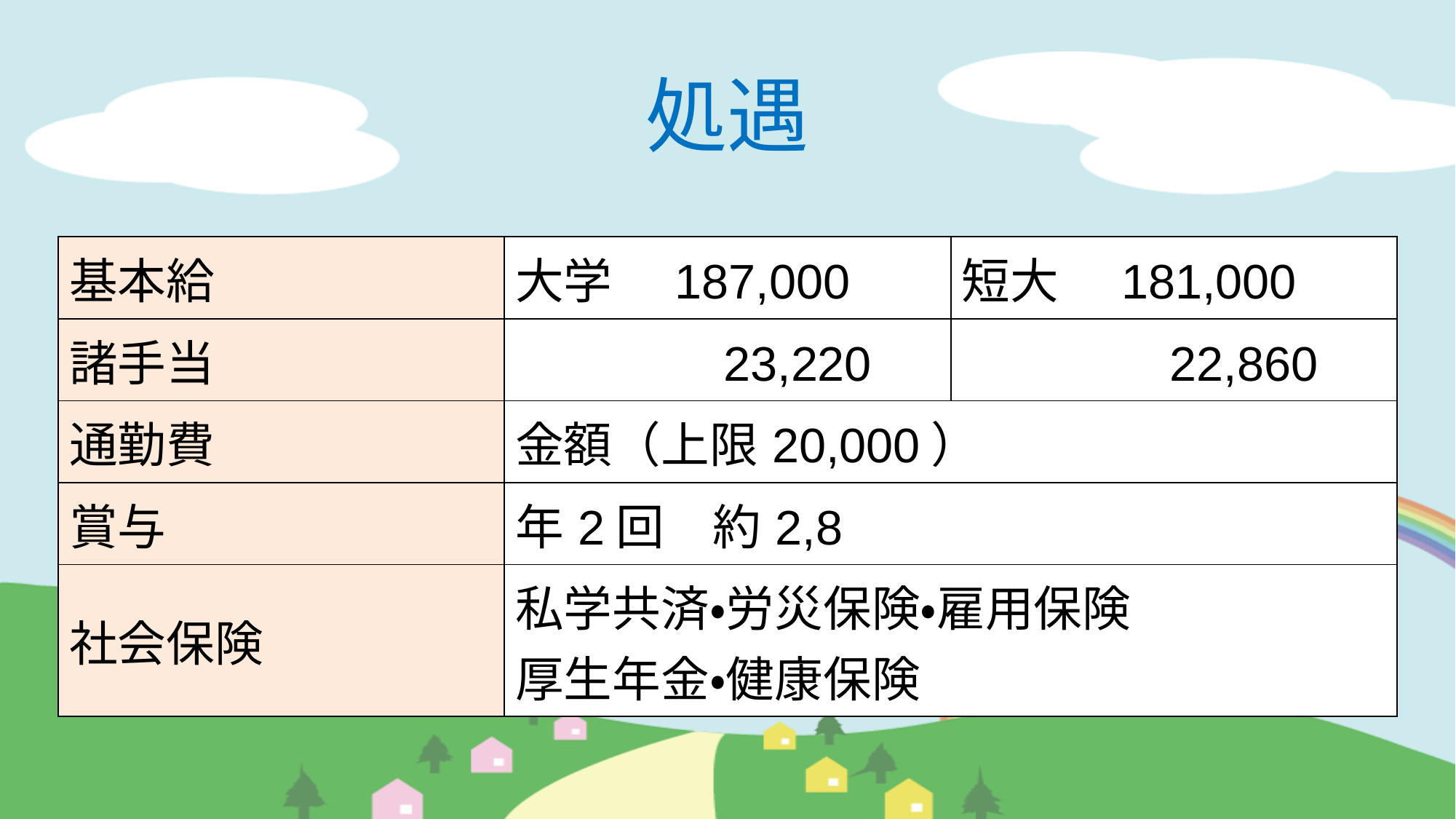

# 処遇
| 基本給 | 大学　187,000 | 短大　181,000 |
| --- | --- | --- |
| 諸手当 | 23,220 | 22,860 |
| 通勤費 | 金額（上限20,000） |  |
| 賞与 | 年2回　約2,8 |  |
| 社会保険 | 私学共済・労災保険・雇用保険 厚生年金・健康保険 |  |